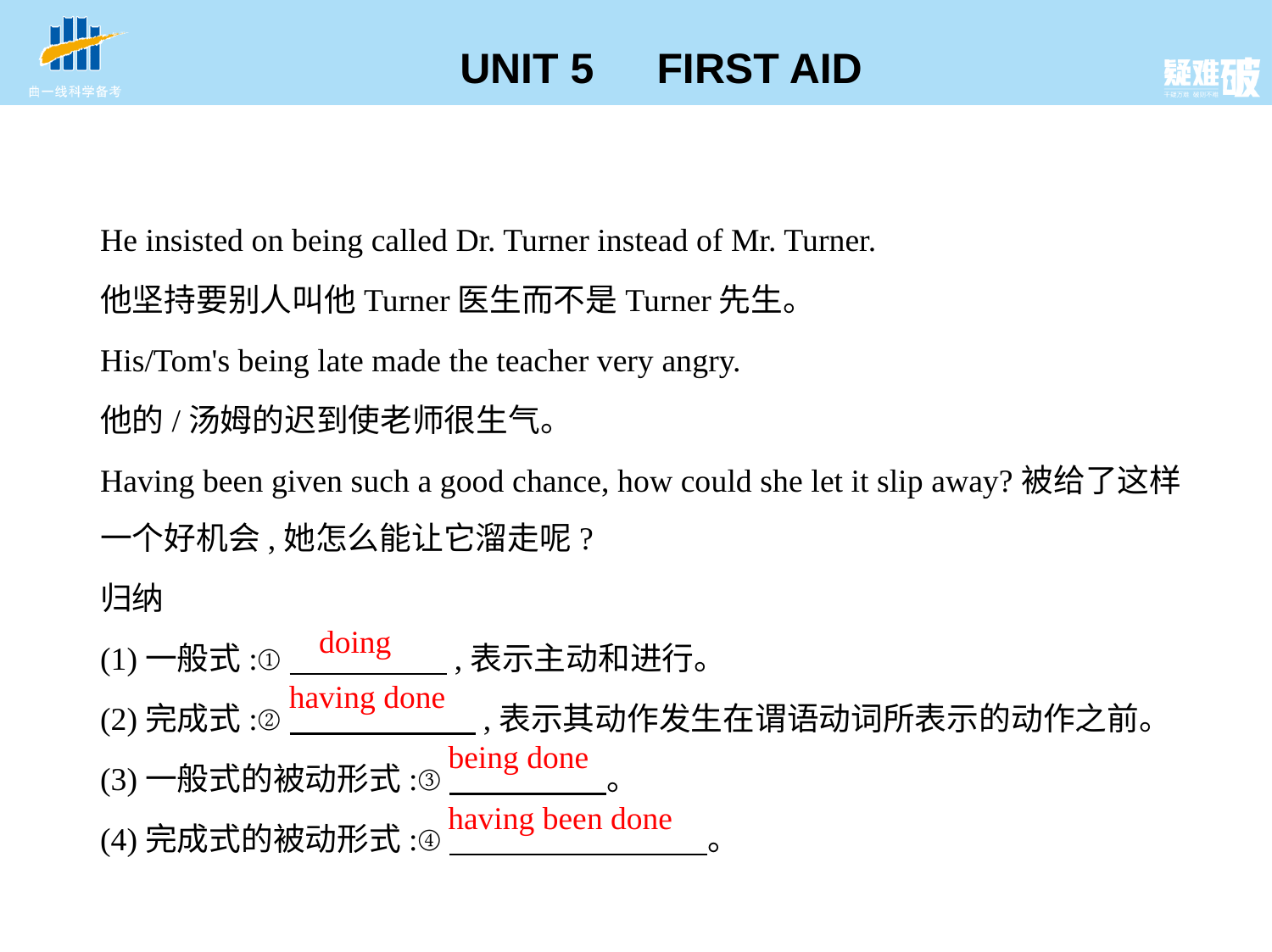

He insisted on being called Dr. Turner instead of Mr. Turner.
他坚持要别人叫他Turner医生而不是Turner先生。
His/Tom's being late made the teacher very angry.
他的/汤姆的迟到使老师很生气。
Having been given such a good chance, how could she let it slip away?被给了这样
一个好机会,她怎么能让它溜走呢?
归纳
(1)一般式:①　　　　    ,表示主动和进行。
(2)完成式:②　　　　        ,表示其动作发生在谓语动词所表示的动作之前。
(3)一般式的被动形式:③　　　　    。
(4)完成式的被动形式:④　              　　　    。
doing
having done
being done
having been done